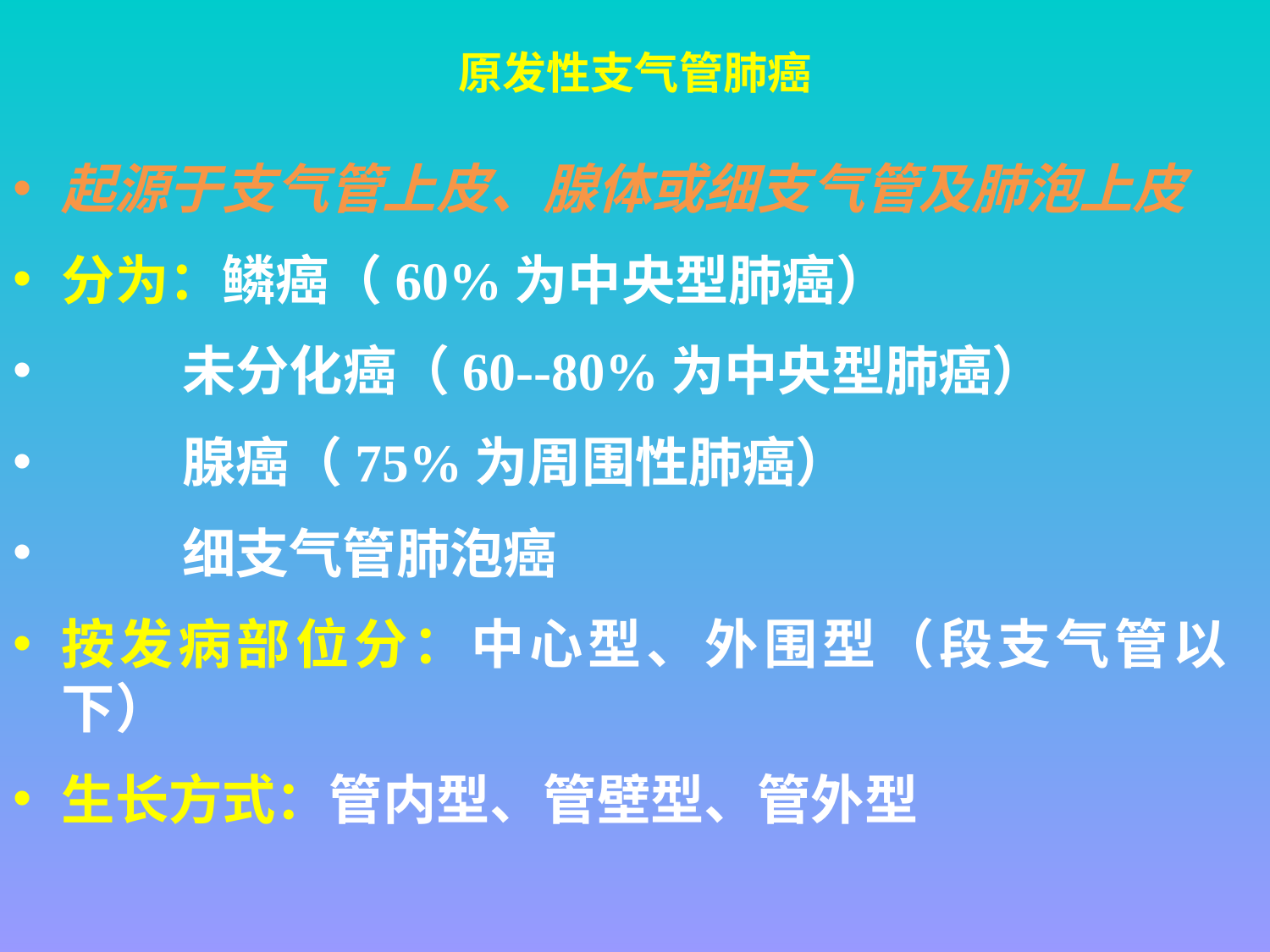

# 原发性支气管肺癌
起源于支气管上皮、腺体或细支气管及肺泡上皮
分为：鳞癌（60%为中央型肺癌）
	未分化癌（60--80%为中央型肺癌）
	腺癌（75%为周围性肺癌）
	细支气管肺泡癌
按发病部位分：中心型、外围型（段支气管以下）
生长方式：管内型、管壁型、管外型